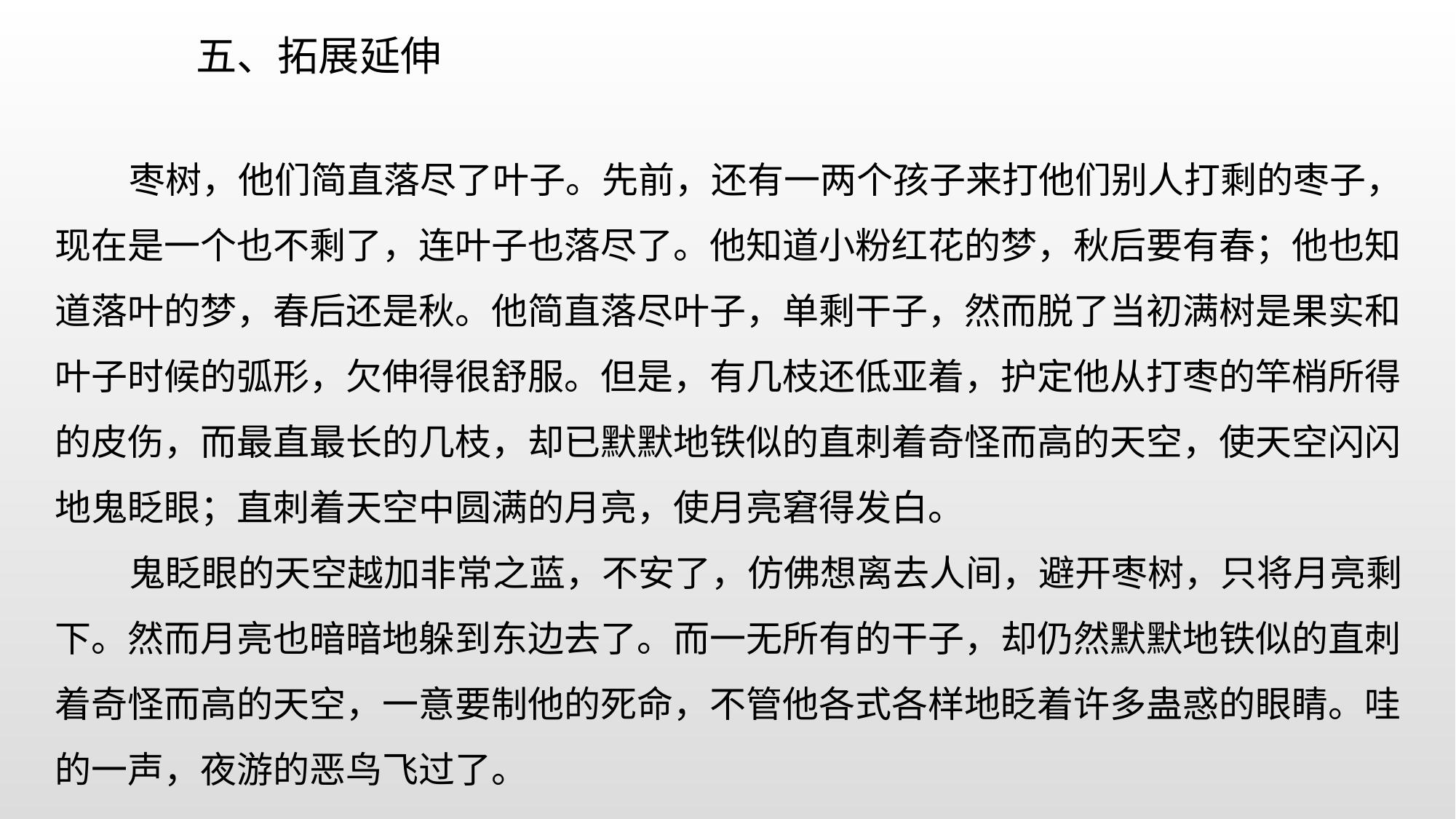

五、拓展延伸

        枣树，他们简直落尽了叶子。先前，还有一两个孩子来打他们别人打剩的枣子，现在是一个也不剩了，连叶子也落尽了。他知道小粉红花的梦，秋后要有春；他也知道落叶的梦，春后还是秋。他简直落尽叶子，单剩干子，然而脱了当初满树是果实和叶子时候的弧形，欠伸得很舒服。但是，有几枝还低亚着，护定他从打枣的竿梢所得的皮伤，而最直最长的几枝，却已默默地铁似的直刺着奇怪而高的天空，使天空闪闪地鬼眨眼；直刺着天空中圆满的月亮，使月亮窘得发白。
        鬼眨眼的天空越加非常之蓝，不安了，仿佛想离去人间，避开枣树，只将月亮剩下。然而月亮也暗暗地躲到东边去了。而一无所有的干子，却仍然默默地铁似的直刺着奇怪而高的天空，一意要制他的死命，不管他各式各样地眨着许多蛊惑的眼睛。哇的一声，夜游的恶鸟飞过了。